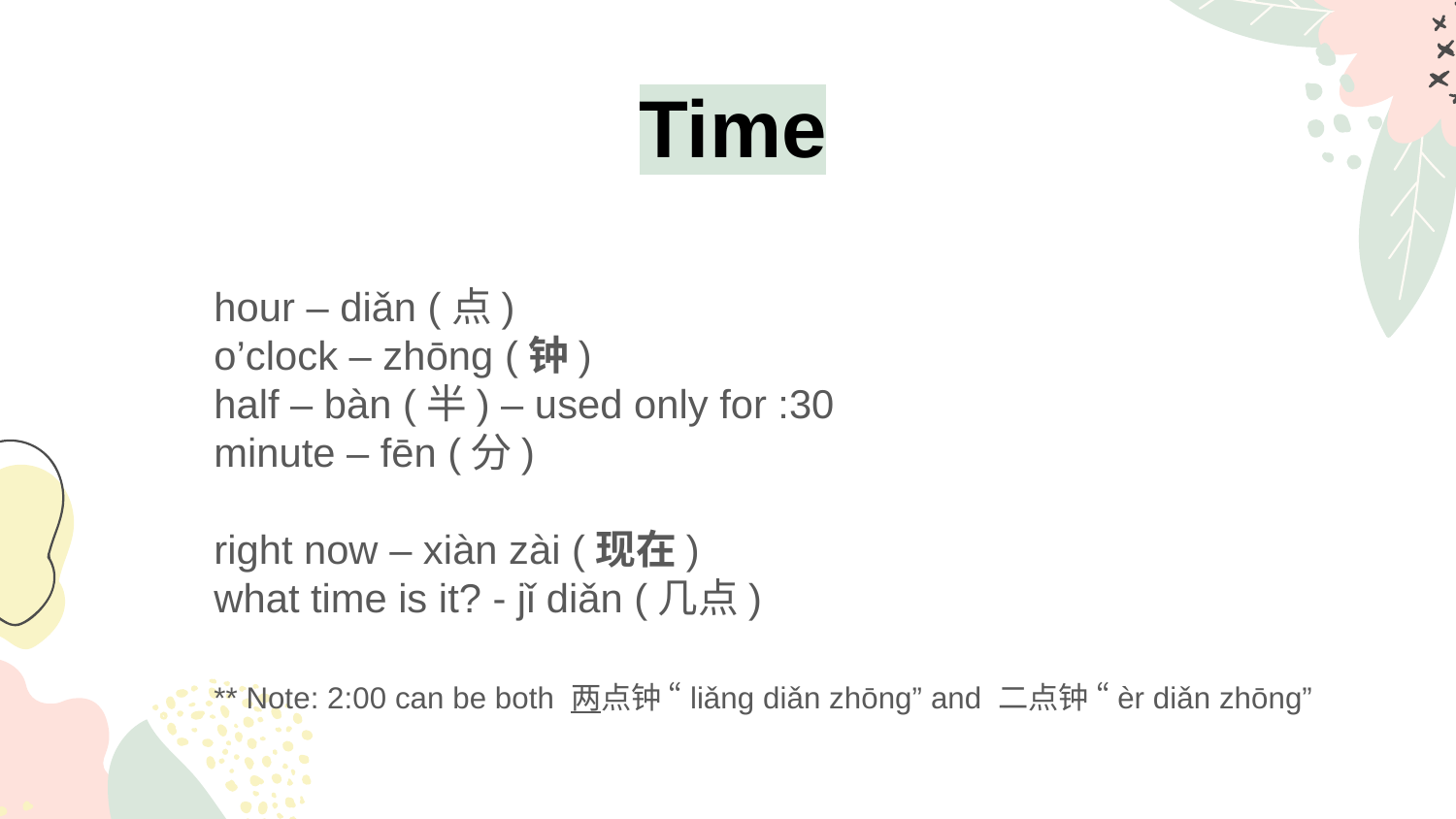

# Time
hour – diǎn (点)
o’clock – zhōng (钟)
half – bàn (半) – used only for :30
minute – fēn (分)

right now – xiàn zài (现在)
what time is it? - jǐ diǎn (几点)
** Note: 2:00 can be both 两点钟 “liǎng diǎn zhōng” and 二点钟 “èr diǎn zhōng”